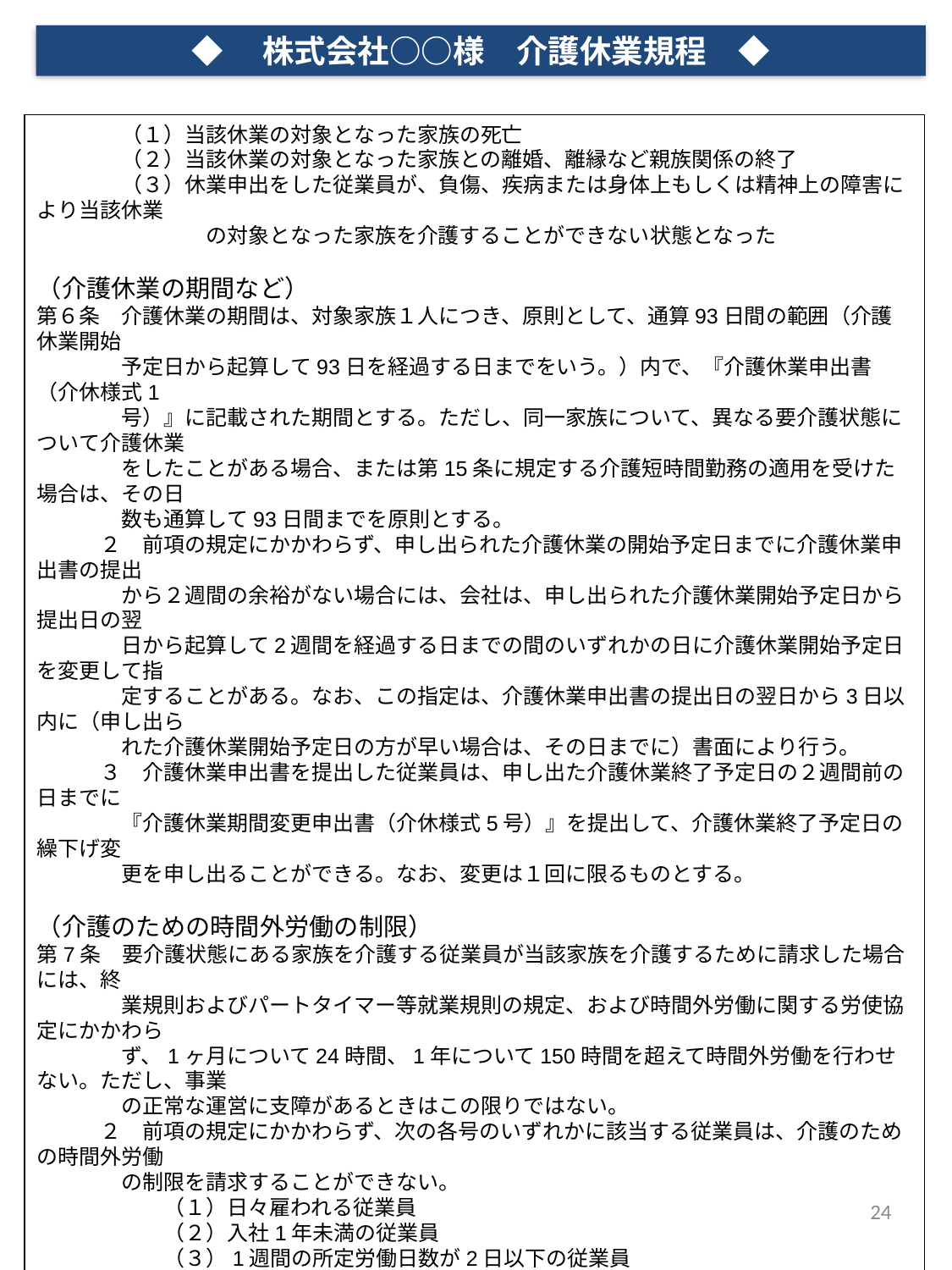

◆　株式会社○○様　介護休業規程　◆
　　　　（１）当該休業の対象となった家族の死亡
　　　　（２）当該休業の対象となった家族との離婚、離縁など親族関係の終了
　　　　（３）休業申出をした従業員が、負傷、疾病または身体上もしくは精神上の障害により当該休業
　　　　　　　　の対象となった家族を介護することができない状態となった

（介護休業の期間など）
第６条　介護休業の期間は、対象家族１人につき、原則として、通算93日間の範囲（介護休業開始
　　　　予定日から起算して93日を経過する日までをいう。）内で、『介護休業申出書（介休様式1
　　　　号）』に記載された期間とする。ただし、同一家族について、異なる要介護状態について介護休業
　　　　をしたことがある場合、または第15条に規定する介護短時間勤務の適用を受けた場合は、その日
　　　　数も通算して93日間までを原則とする。
　　　２　前項の規定にかかわらず、申し出られた介護休業の開始予定日までに介護休業申出書の提出
　　　　から２週間の余裕がない場合には、会社は、申し出られた介護休業開始予定日から提出日の翌
　　　　日から起算して2週間を経過する日までの間のいずれかの日に介護休業開始予定日を変更して指
　　　　定することがある。なお、この指定は、介護休業申出書の提出日の翌日から3日以内に（申し出ら
　　　　れた介護休業開始予定日の方が早い場合は、その日までに）書面により行う。
　　　３　介護休業申出書を提出した従業員は、申し出た介護休業終了予定日の２週間前の日までに
　　　　『介護休業期間変更申出書（介休様式5号）』を提出して、介護休業終了予定日の繰下げ変
　　　　更を申し出ることができる。なお、変更は１回に限るものとする。

（介護のための時間外労働の制限）
第7条　要介護状態にある家族を介護する従業員が当該家族を介護するために請求した場合には、終
　　　　業規則およびパートタイマー等就業規則の規定、および時間外労働に関する労使協定にかかわら
　　　　ず、1ヶ月について24時間、1年について150時間を超えて時間外労働を行わせない。ただし、事業
　　　　の正常な運営に支障があるときはこの限りではない。
　　　２　前項の規定にかかわらず、次の各号のいずれかに該当する従業員は、介護のための時間外労働
　　　　の制限を請求することができない。
　　　　　　（１）日々雇われる従業員
　　　　　　（２）入社1年未満の従業員
　　　　　　（３）1週間の所定労働日数が2日以下の従業員
　　　３　介護のための時間外労働の制限を請求しようとする従業員は、1回につき、1ヶ月以上1年以内
　　　　の期間（以下「制限期間」という。）について、制限の適用を受けようとする日（以下「制限適用
　　　　予定日」という。）および制限の適用を終了しようとする日を明らかにして、原則として制限適用予
　　　　定日の１ヶ月前までに、『介護のための時間外労働制限請求書（介休様式６号）』を所属長を
　　　　経由して社長に提出しなければならない。ただし、会社は、同請求書を受け取るにあたり、必要最
　　　　小限の各種証明書の提出を求めることができる。
　　　４　制限適用予定日の前日までに、請求に係る家族を介護しないことになったときは、当該請求はな
　　　　かったものとみなす。この場合、従業員は、原則として当該事由が発生した日に、所属長にその旨を
　　　　届け出なければならない。
　　　５　次の各号のいずれかの事由が生じたときは、制限期間は終了するものとし、当該制限期間の終
　　　　了日はそれぞれ各号に定める日とする。
　　　　　　（１）家族の死亡等、制限に係る家族を介護しないこととなった場合
　　　　　　　　　　　　　　当該事由が発生した日
24